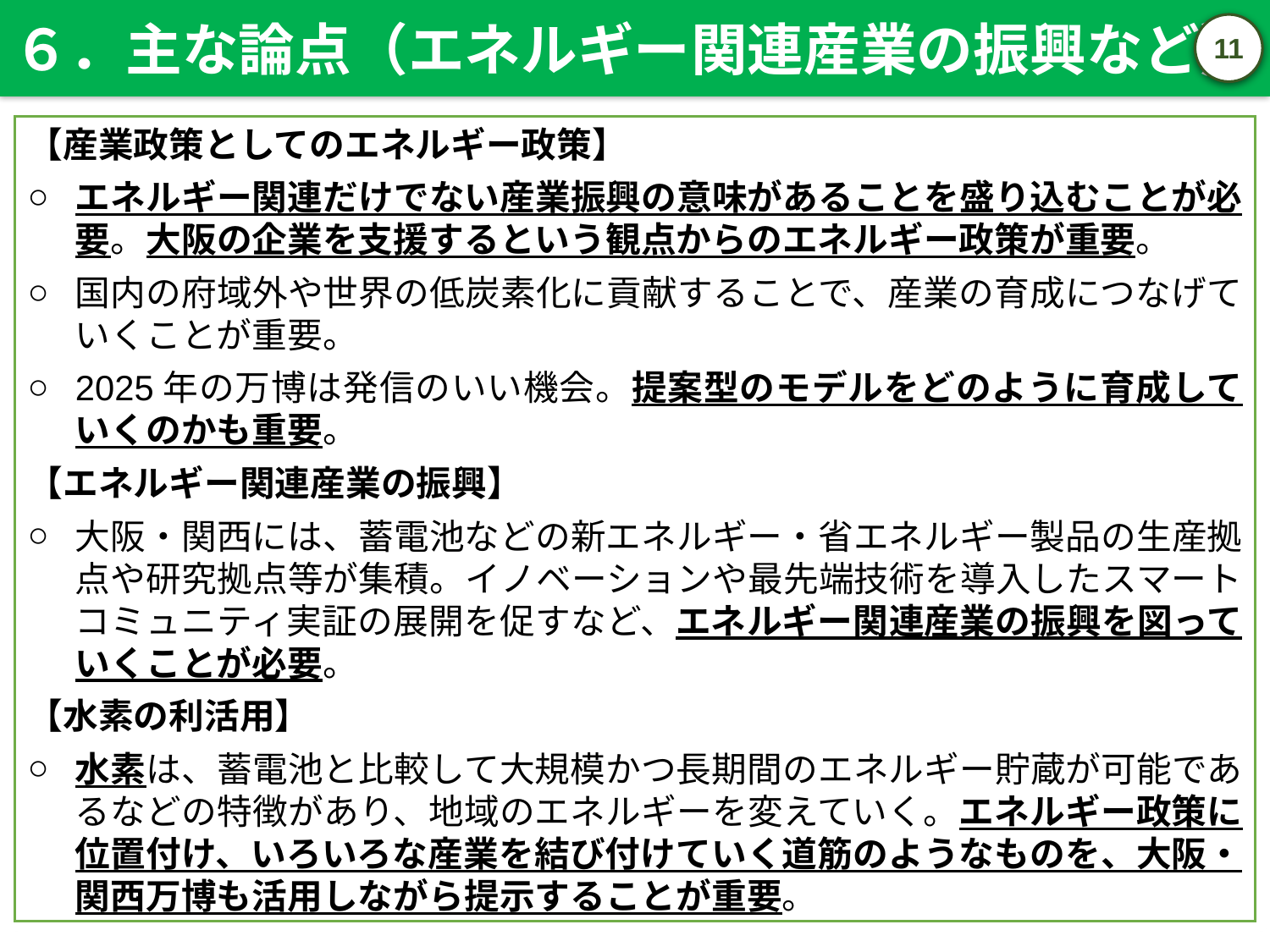

６．主な論点（エネルギー関連産業の振興など）
11
【産業政策としてのエネルギー政策】
エネルギー関連だけでない産業振興の意味があることを盛り込むことが必要。大阪の企業を支援するという観点からのエネルギー政策が重要。
国内の府域外や世界の低炭素化に貢献することで、産業の育成につなげていくことが重要。
2025年の万博は発信のいい機会。提案型のモデルをどのように育成していくのかも重要。
【エネルギー関連産業の振興】
大阪・関西には、蓄電池などの新エネルギー・省エネルギー製品の生産拠点や研究拠点等が集積。イノベーションや最先端技術を導入したスマートコミュニティ実証の展開を促すなど、エネルギー関連産業の振興を図っていくことが必要。
【水素の利活用】
水素は、蓄電池と比較して大規模かつ長期間のエネルギー貯蔵が可能であるなどの特徴があり、地域のエネルギーを変えていく。エネルギー政策に位置付け、いろいろな産業を結び付けていく道筋のようなものを、大阪・関西万博も活用しながら提示することが重要。